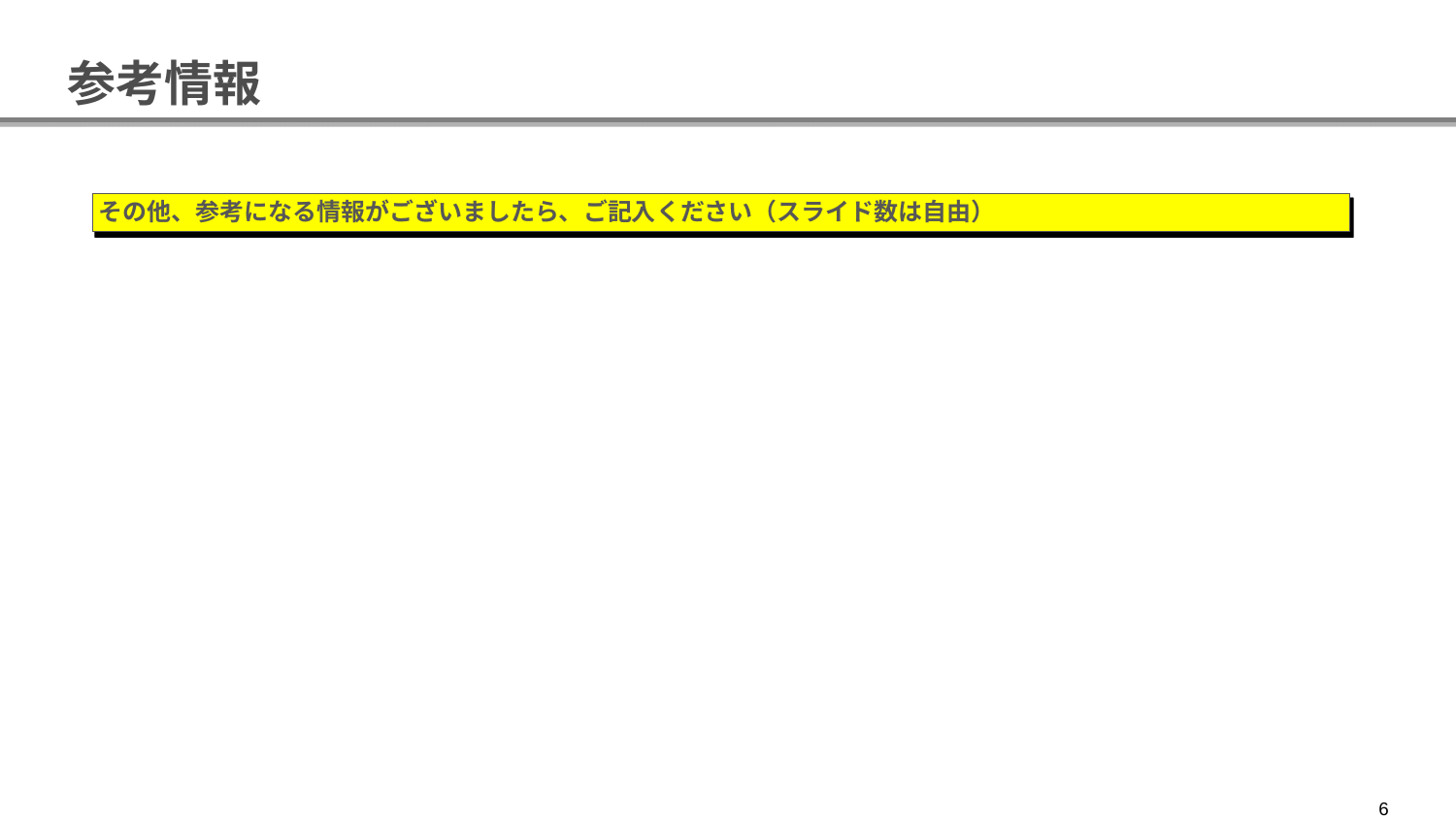

# 参考情報
その他、参考になる情報がございましたら、ご記入ください（スライド数は自由）